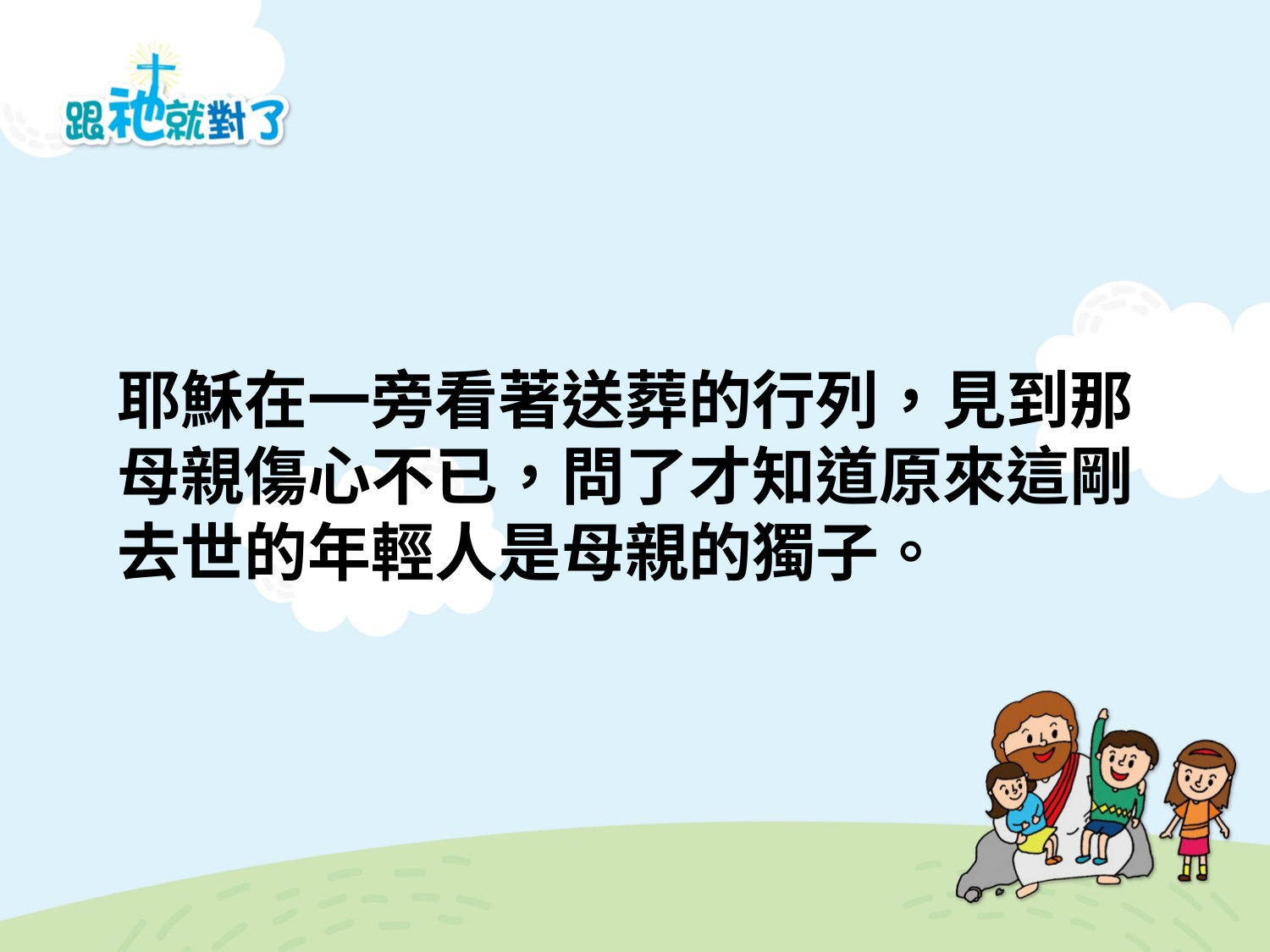

耶穌在一旁看著送葬的行列，見到那母親傷心不已，問了才知道原來這剛去世的年輕人是母親的獨子。